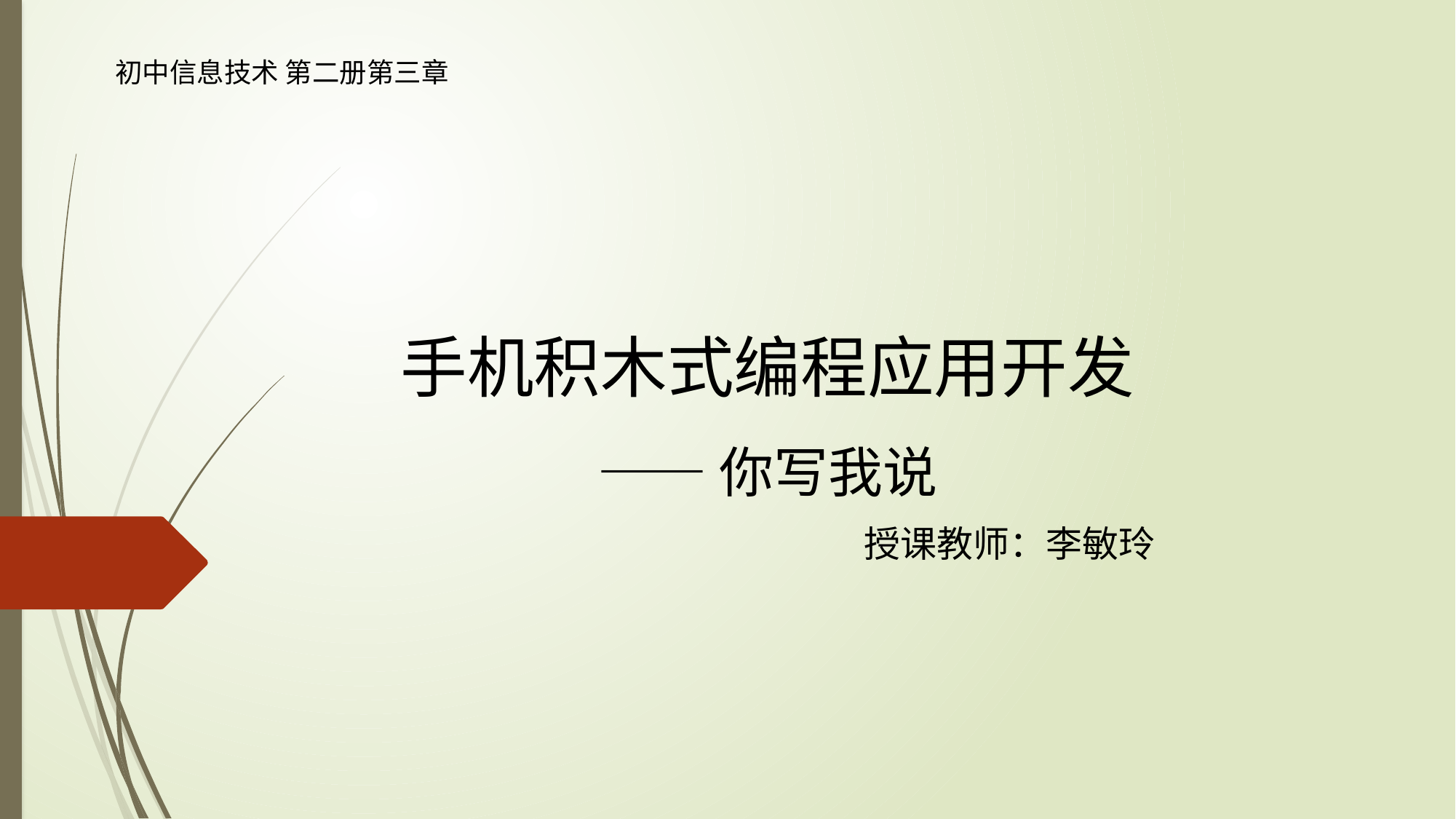

初中信息技术 第二册第三章

手机积木式编程应用开发
——你写我说
授课教师：李敏玲